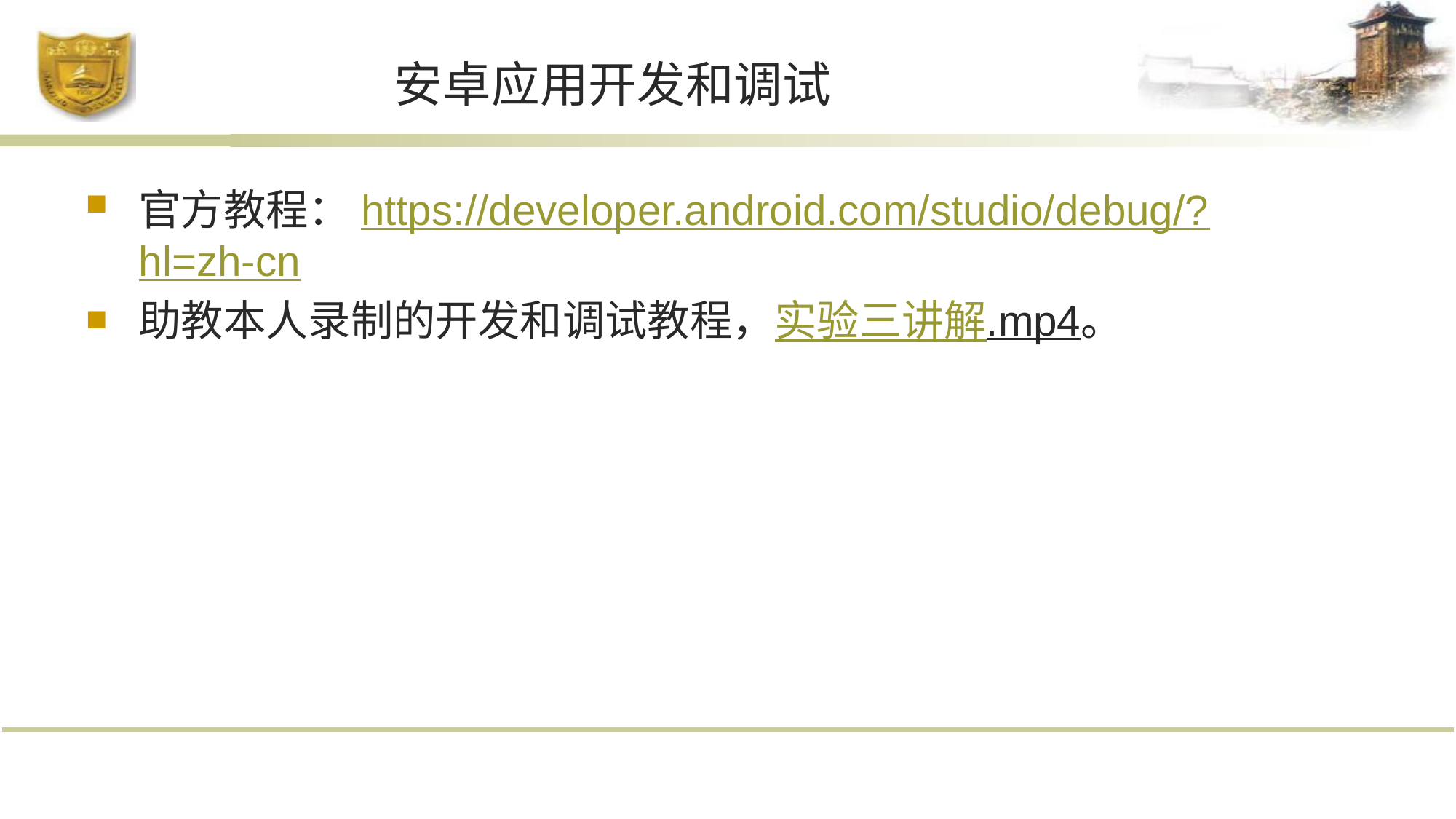

# 安卓应用开发和调试
官方教程：https://developer.android.com/studio/debug/?hl=zh-cn
助教本人录制的开发和调试教程，实验三讲解.mp4。